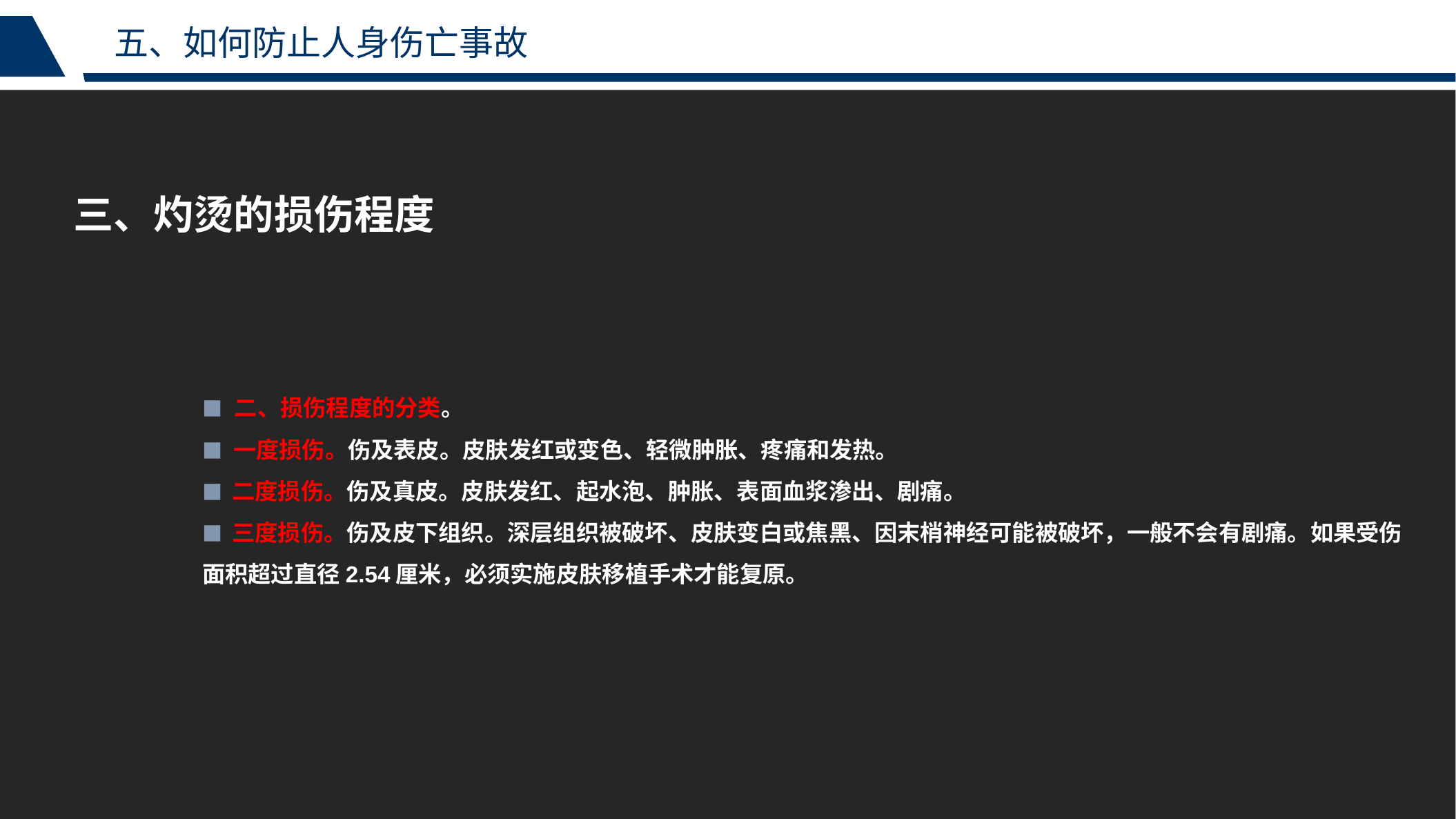

五、如何防止人身伤亡事故

三、灼烫的损伤程度
■ 二、损伤程度的分类。
■ 一度损伤。伤及表皮。皮肤发红或变色、轻微肿胀、疼痛和发热。
■ 二度损伤。伤及真皮。皮肤发红、起水泡、肿胀、表面血浆渗出、剧痛。
■ 三度损伤。伤及皮下组织。深层组织被破坏、皮肤变白或焦黑、因末梢神经可能被破坏，一般不会有剧痛。如果受伤面积超过直径2.54厘米，必须实施皮肤移植手术才能复原。